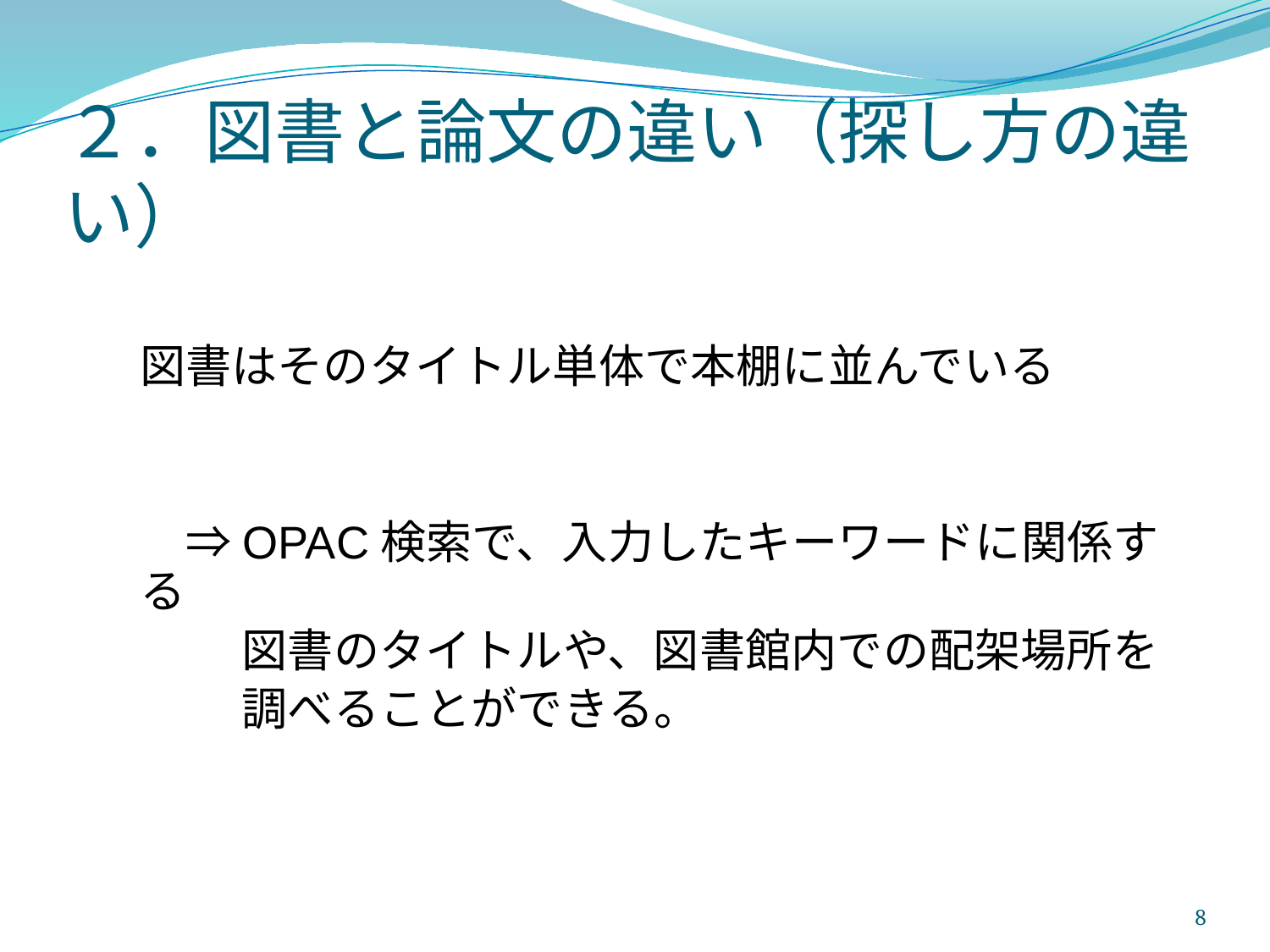

# ２．図書と論文の違い（探し方の違い）

図書はそのタイトル単体で本棚に並んでいる

　⇒OPAC検索で、入力したキーワードに関係する
　　 図書のタイトルや、図書館内での配架場所を
　　 調べることができる。
8